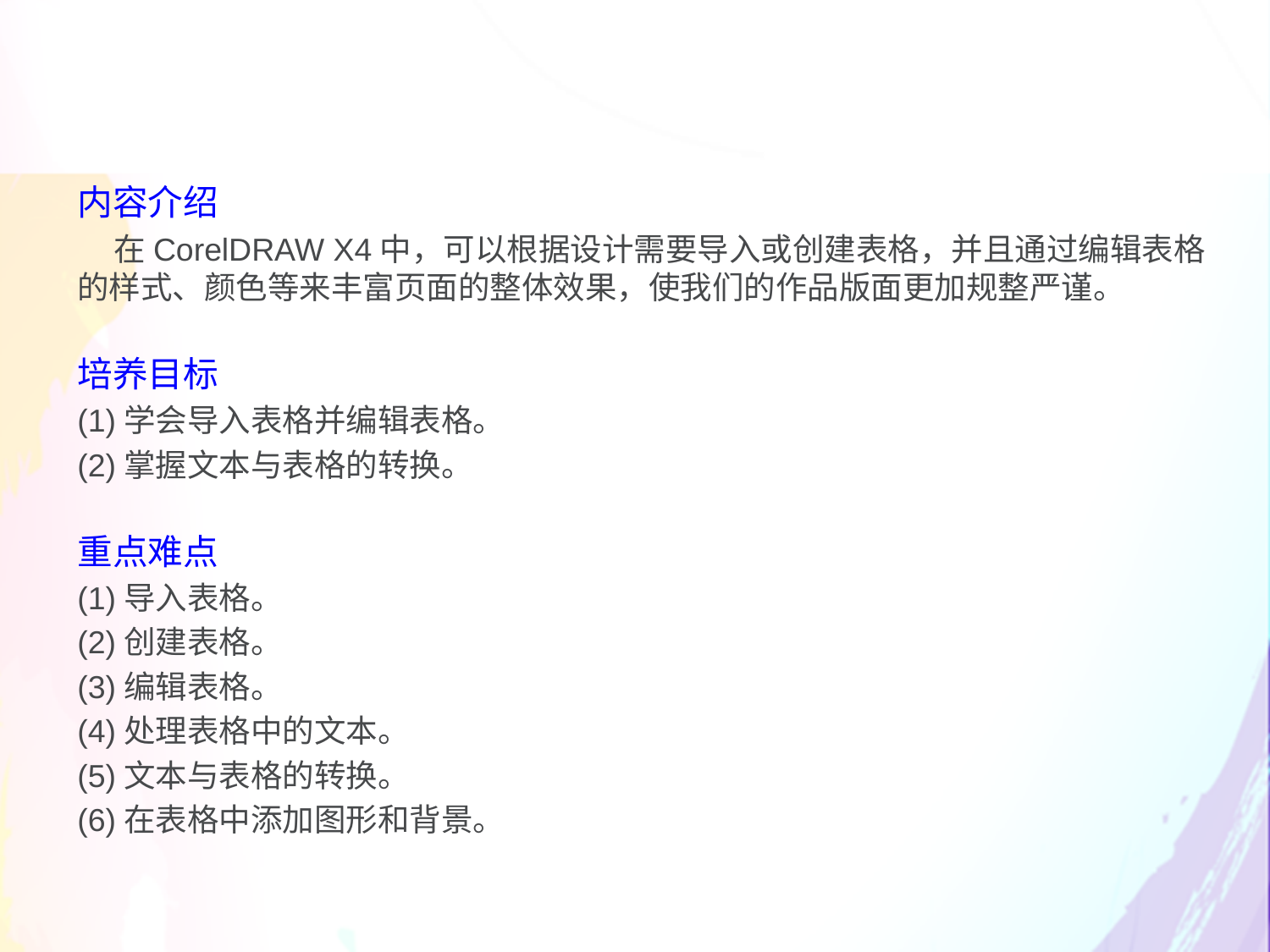

内容介绍
    在CorelDRAW X4中，可以根据设计需要导入或创建表格，并且通过编辑表格的样式、颜色等来丰富页面的整体效果，使我们的作品版面更加规整严谨。

培养目标
(1)学会导入表格并编辑表格。
(2)掌握文本与表格的转换。

重点难点
(1)导入表格。
(2)创建表格。
(3)编辑表格。
(4)处理表格中的文本。
(5)文本与表格的转换。
(6)在表格中添加图形和背景。